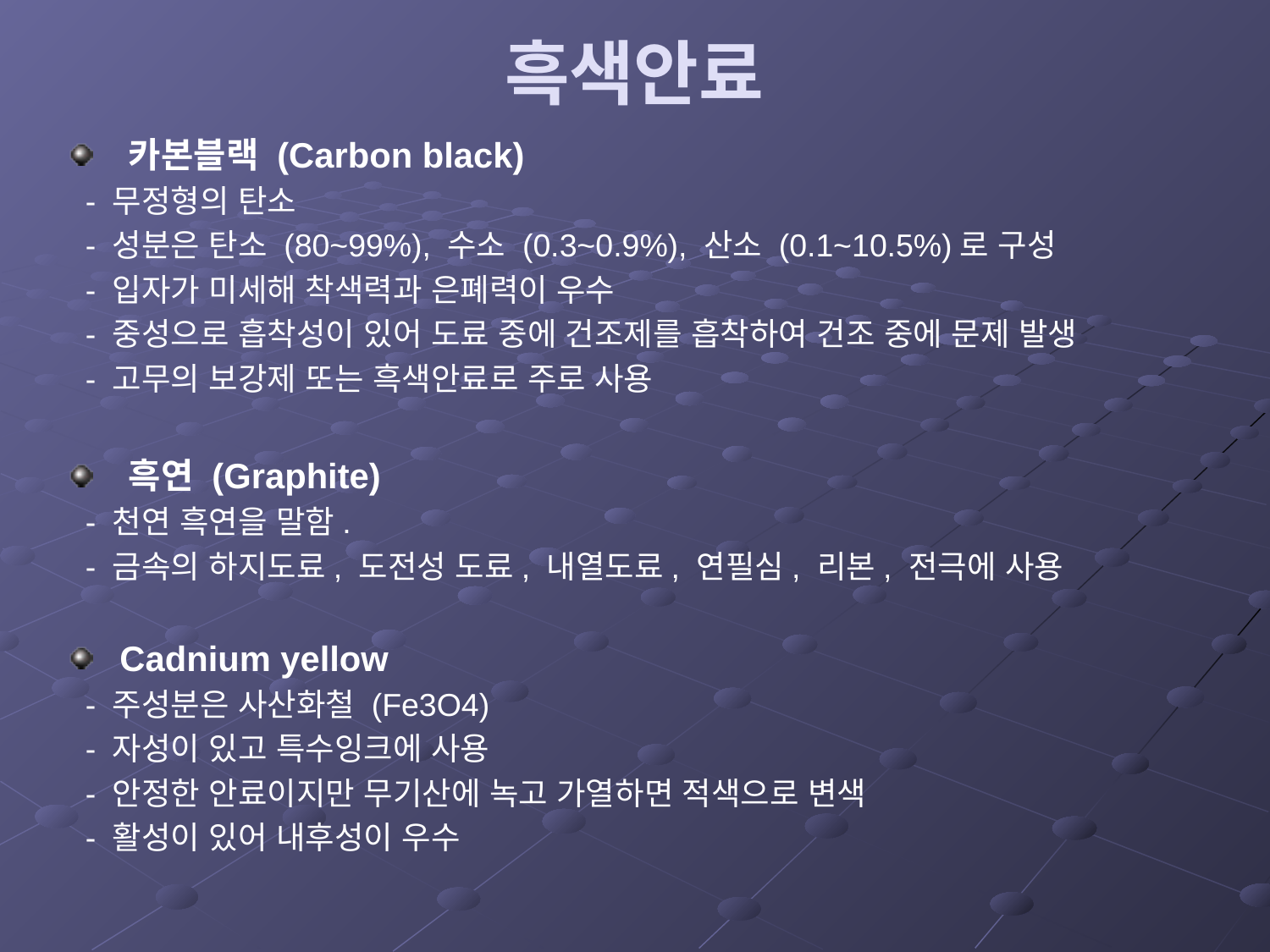

# 흑색안료
 카본블랙 (Carbon black)
  - 무정형의 탄소
  - 성분은 탄소 (80~99%), 수소 (0.3~0.9%), 산소 (0.1~10.5%)로 구성
  - 입자가 미세해 착색력과 은폐력이 우수
  - 중성으로 흡착성이 있어 도료 중에 건조제를 흡착하여 건조 중에 문제 발생
  - 고무의 보강제 또는 흑색안료로 주로 사용

 흑연 (Graphite)
  - 천연 흑연을 말함.
  - 금속의 하지도료, 도전성 도료, 내열도료, 연필심, 리본, 전극에 사용

 Cadnium yellow
  - 주성분은 사산화철 (Fe3O4)
  - 자성이 있고 특수잉크에 사용
  - 안정한 안료이지만 무기산에 녹고 가열하면 적색으로 변색
  - 활성이 있어 내후성이 우수